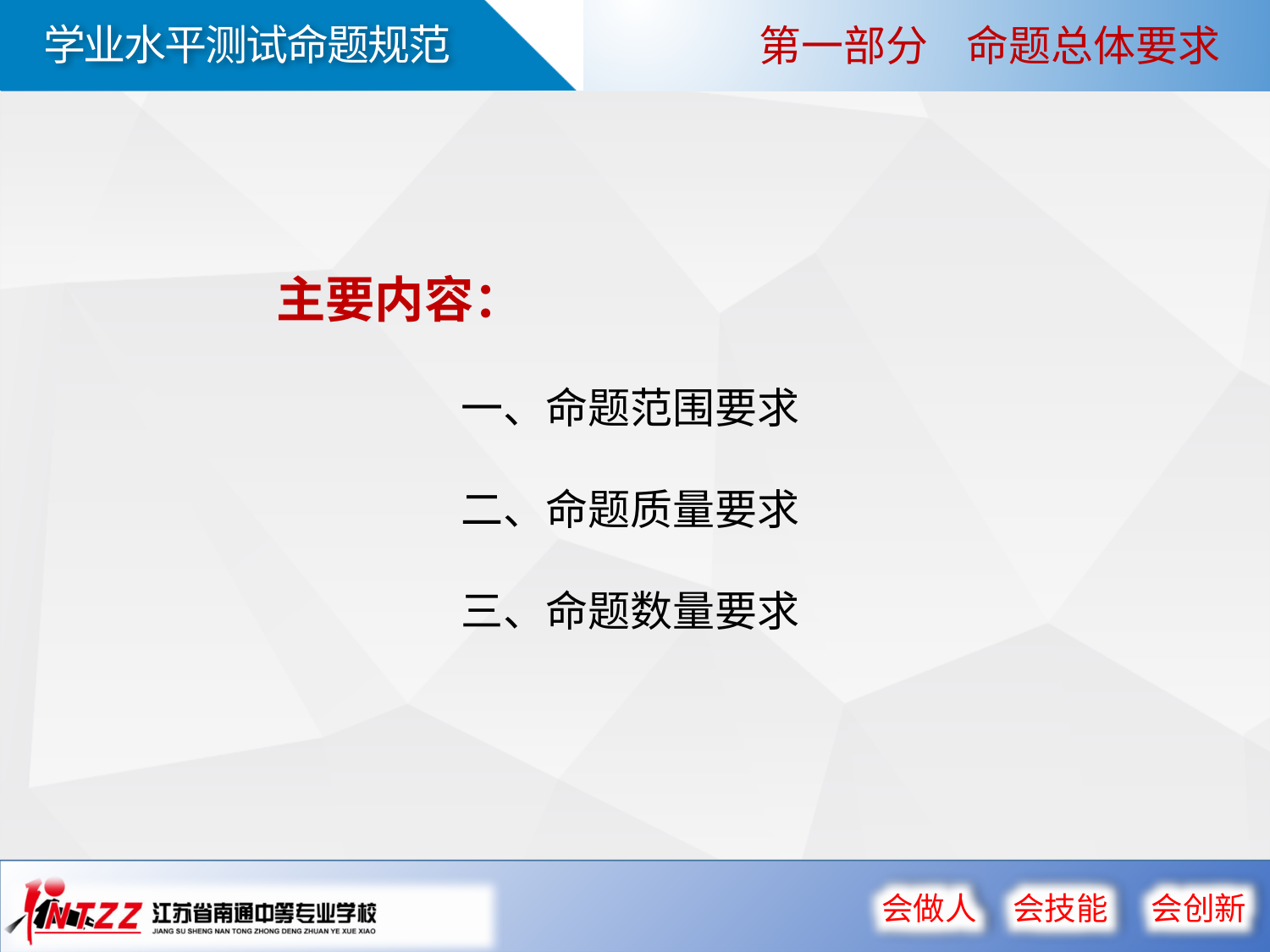

第一部分    命题总体要求
主要内容：
一、命题范围要求
二、命题质量要求
三、命题数量要求